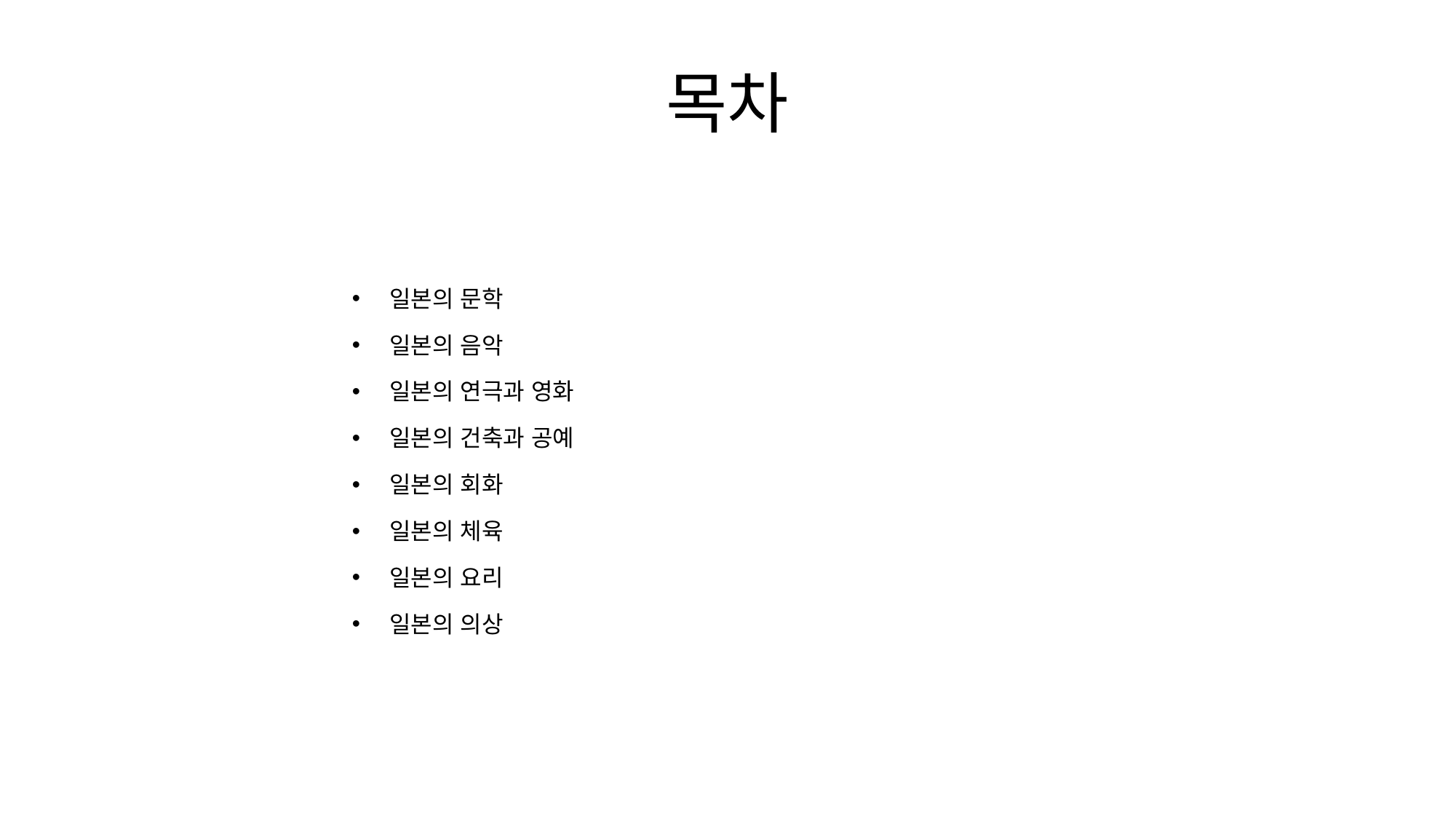

# 목차
일본의 문학
일본의 음악
일본의 연극과 영화
일본의 건축과 공예
일본의 회화
일본의 체육
일본의 요리
일본의 의상